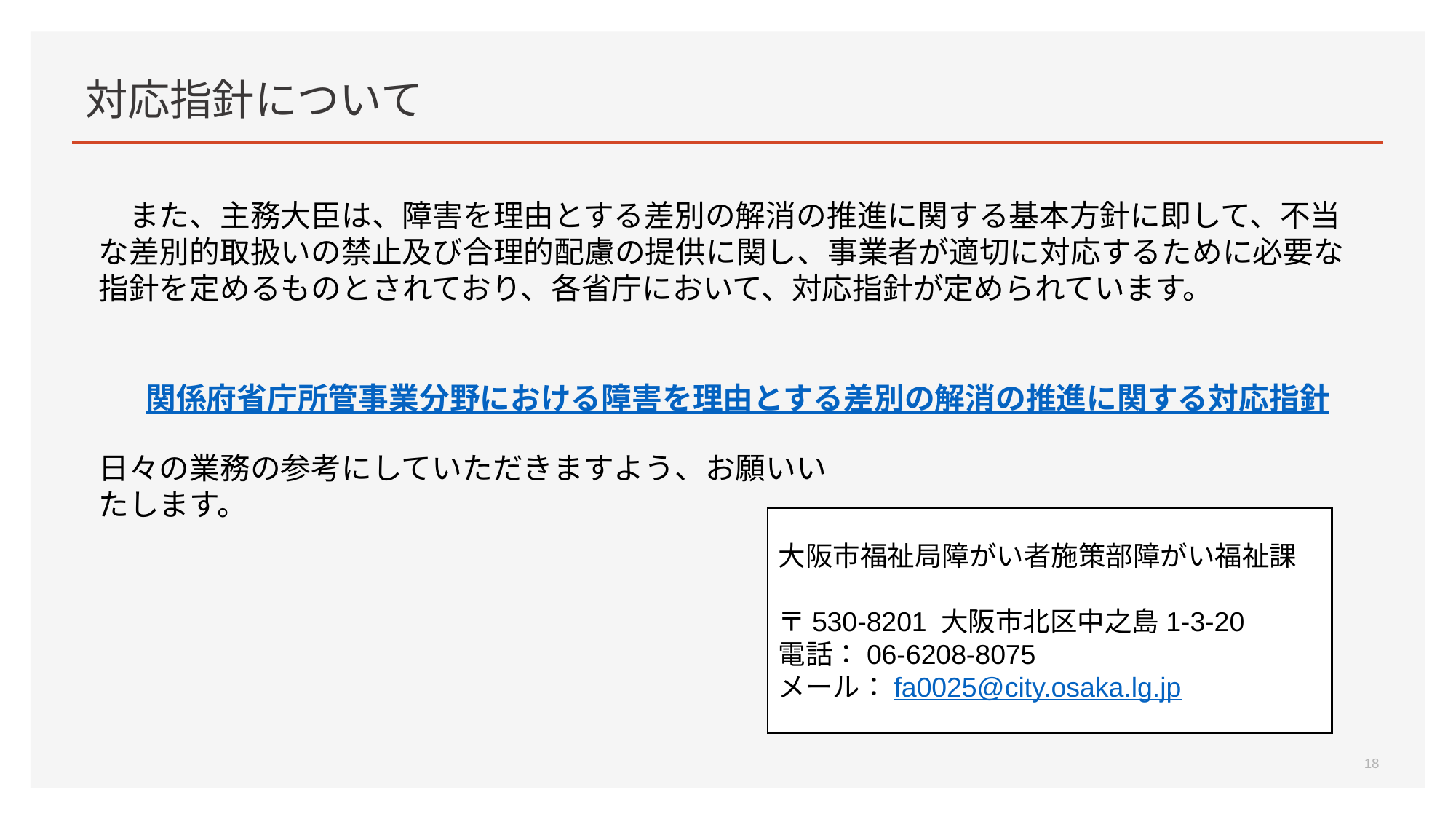

# 対応指針について
　また、主務大臣は、障害を理由とする差別の解消の推進に関する基本方針に即して、不当な差別的取扱いの禁止及び合理的配慮の提供に関し、事業者が適切に対応するために必要な指針を定めるものとされており、各省庁において、対応指針が定められています。
　　関係府省庁所管事業分野における障害を理由とする差別の解消の推進に関する対応指針

日々の業務の参考にしていただきますよう、お願いいたします。
大阪市福祉局障がい者施策部障がい福祉課

〒530-8201 大阪市北区中之島1-3-20
電話：06-6208-8075
メール：fa0025@city.osaka.lg.jp
18